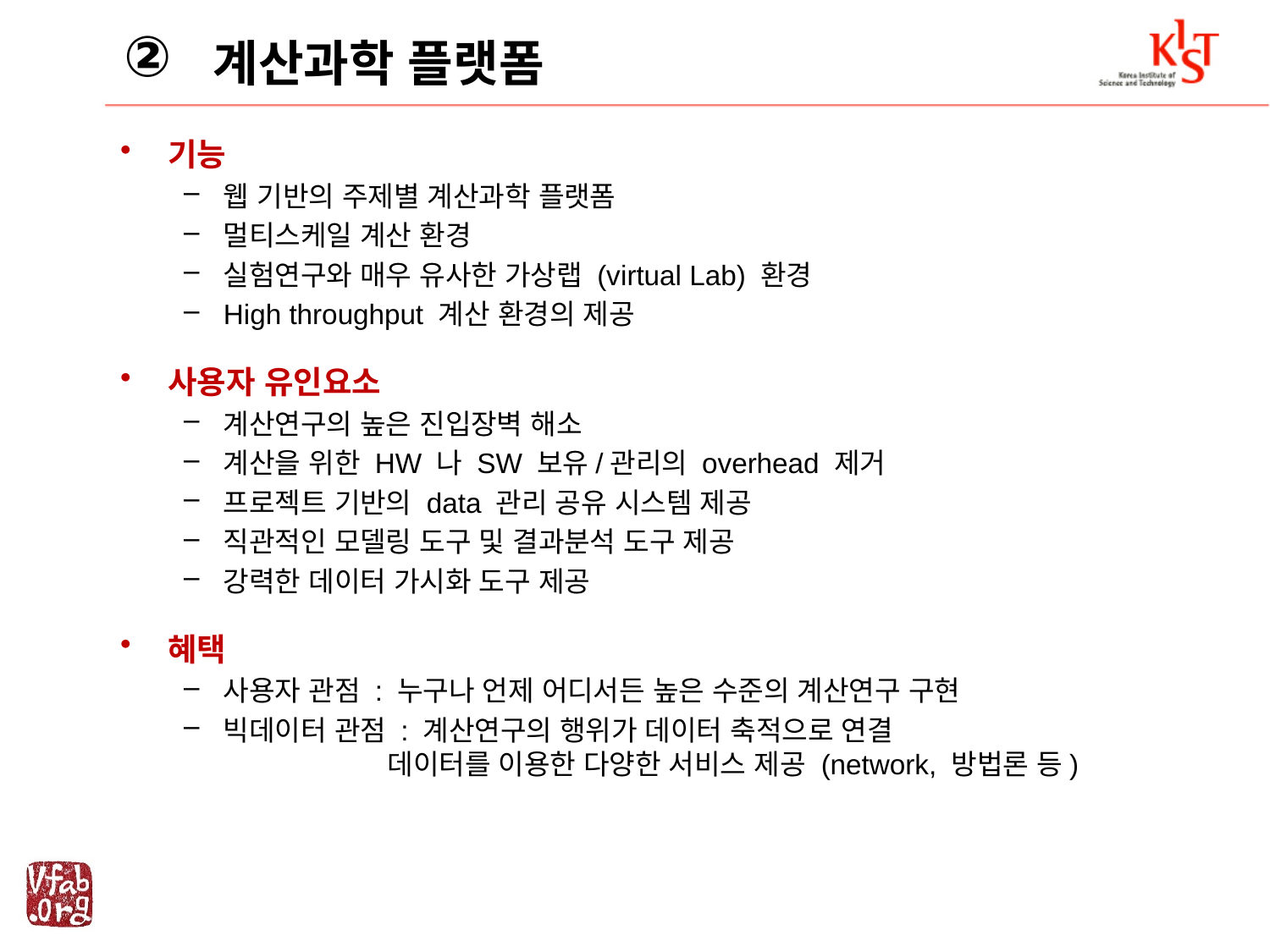

②
# 계산과학 플랫폼
기능
웹 기반의 주제별 계산과학 플랫폼
멀티스케일 계산 환경
실험연구와 매우 유사한 가상랩 (virtual Lab) 환경
High throughput 계산 환경의 제공
사용자 유인요소
계산연구의 높은 진입장벽 해소
계산을 위한 HW 나 SW 보유/관리의 overhead 제거
프로젝트 기반의 data 관리 공유 시스템 제공
직관적인 모델링 도구 및 결과분석 도구 제공
강력한 데이터 가시화 도구 제공
혜택
사용자 관점 : 누구나 언제 어디서든 높은 수준의 계산연구 구현
빅데이터 관점 : 계산연구의 행위가 데이터 축적으로 연결
                     데이터를 이용한 다양한 서비스 제공 (network, 방법론 등)